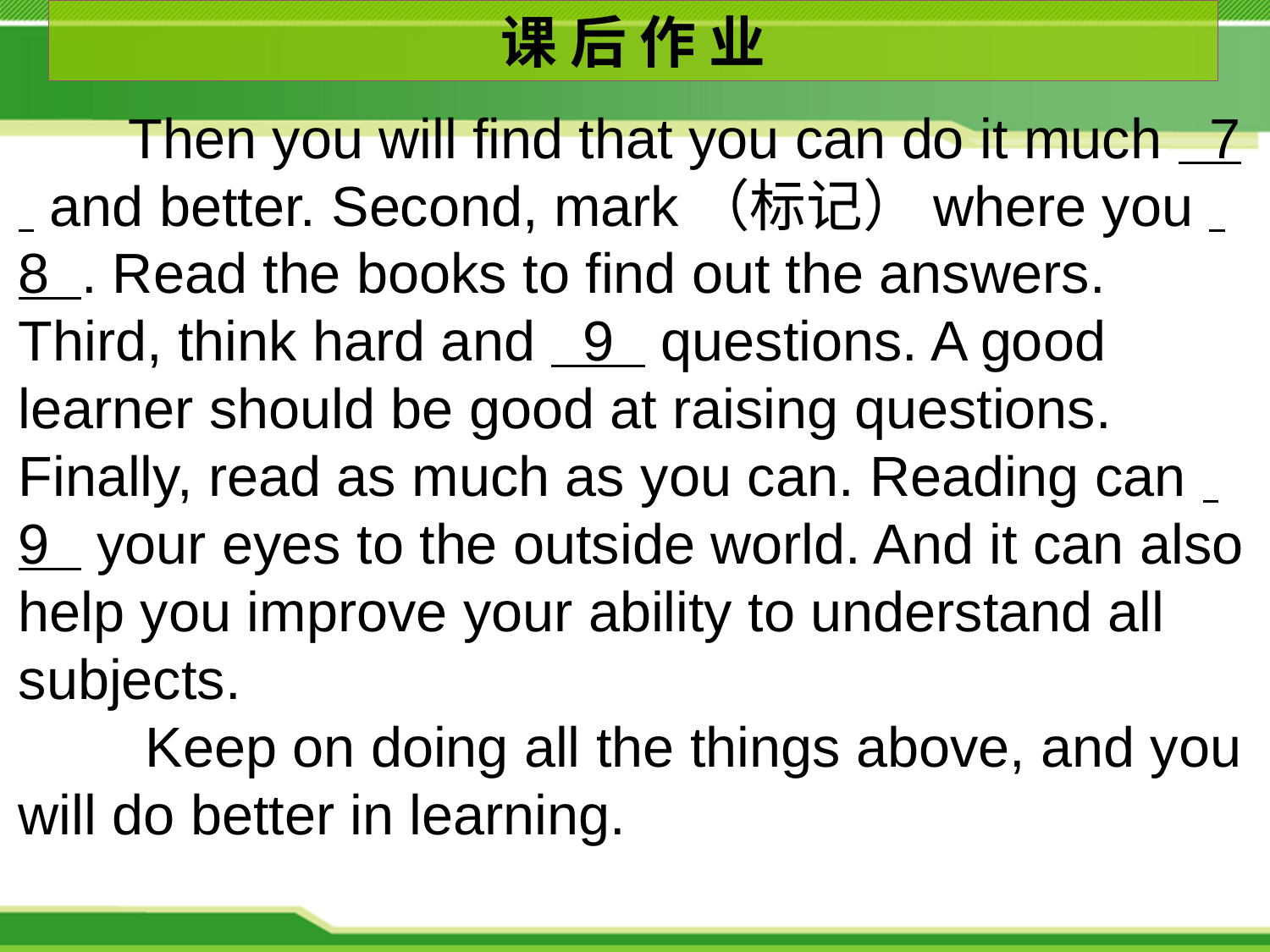

课 后 作 业
       Then you will find that you can do it much   7   and better. Second, mark（标记）where you   8  . Read the books to find out the answers. Third, think hard and   9   questions. A good learner should be good at raising questions. Finally, read as much as you can. Reading can   9   your eyes to the outside world. And it can also help you improve your ability to understand all subjects.
	Keep on doing all the things above, and you will do better in learning.